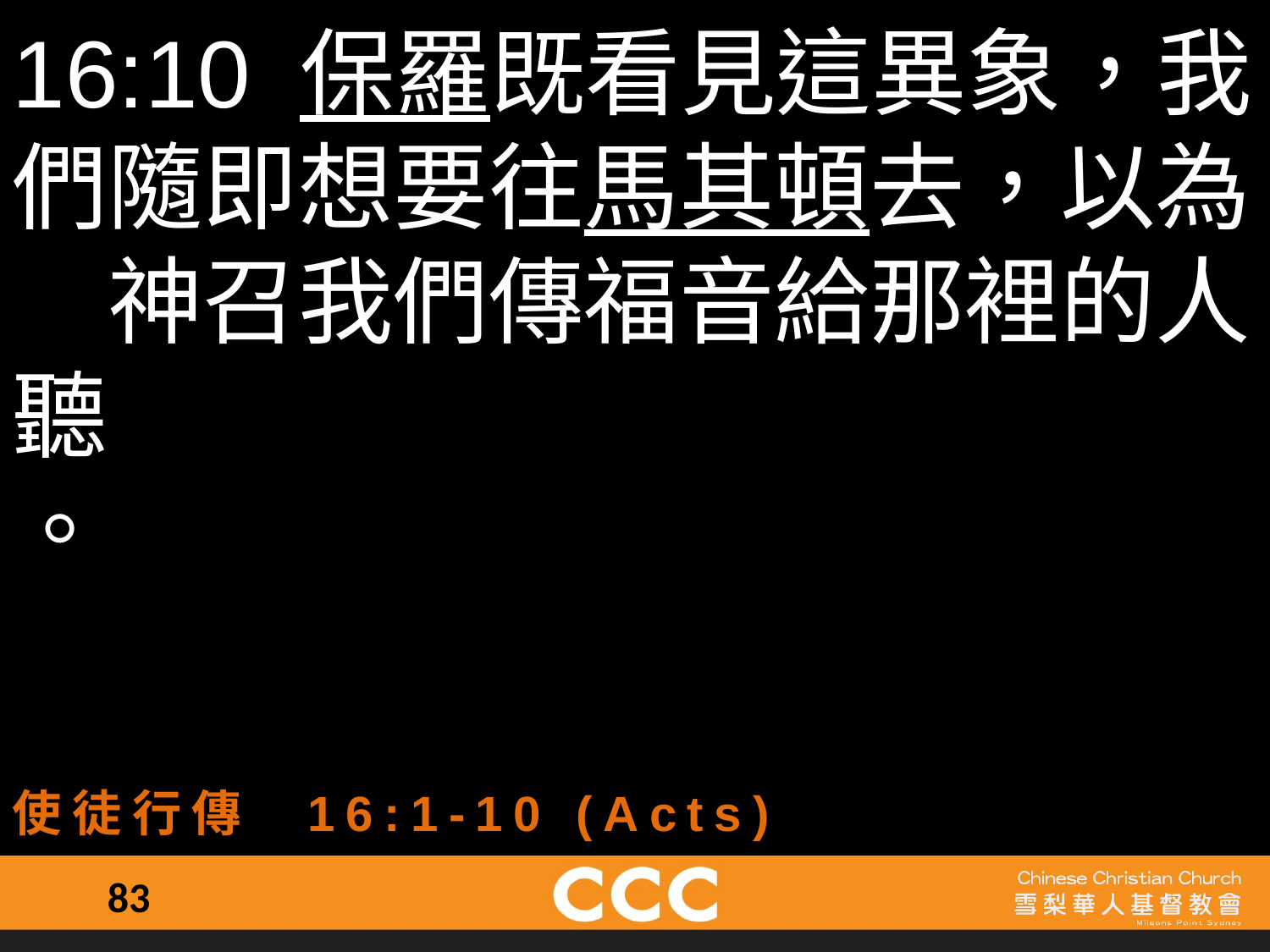

16:10 保羅既看見這異象，我們隨即想要往馬其頓去，以為　神召我們傳福音給那裡的人聽
。
使徒行傳  16:1-10 (Acts)
83